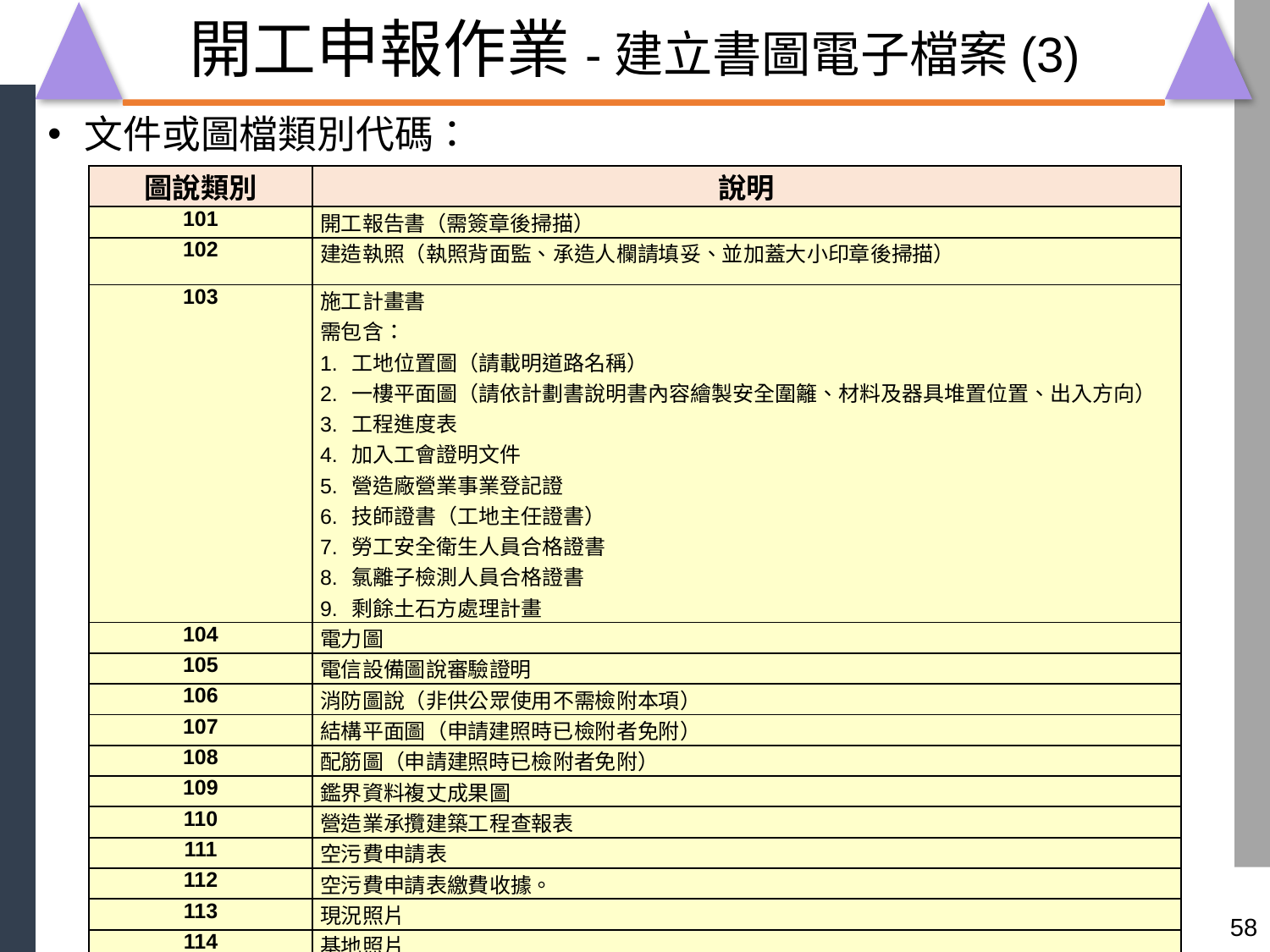

# 開工申報作業-建立書圖電子檔案(3)
文件或圖檔類別代碼：
| 圖說類別 | 說明 |
| --- | --- |
| 101 | 開工報告書（需簽章後掃描） |
| 102 | 建造執照（執照背面監、承造人欄請填妥、並加蓋大小印章後掃描） |
| 103 | 施工計畫書 需包含： 工地位置圖（請載明道路名稱） 一樓平面圖（請依計劃書說明書內容繪製安全圍籬、材料及器具堆置位置、出入方向） 工程進度表 加入工會證明文件 營造廠營業事業登記證 技師證書（工地主任證書） 勞工安全衛生人員合格證書 氯離子檢測人員合格證書 剩餘土石方處理計畫 |
| 104 | 電力圖 |
| 105 | 電信設備圖說審驗證明 |
| 106 | 消防圖說（非供公眾使用不需檢附本項） |
| 107 | 結構平面圖（申請建照時已檢附者免附） |
| 108 | 配筋圖（申請建照時已檢附者免附） |
| 109 | 鑑界資料複丈成果圖 |
| 110 | 營造業承攬建築工程查報表 |
| 111 | 空污費申請表 |
| 112 | 空污費申請表繳費收據。 |
| 113 | 現況照片 |
| 114 | 基地照片 |
| 115 | 營造業承攬手冊 |
| 116 | 紅火蟻現場清查紀錄表 |
| 117 | 金門縣自來水廠內線審查函 |